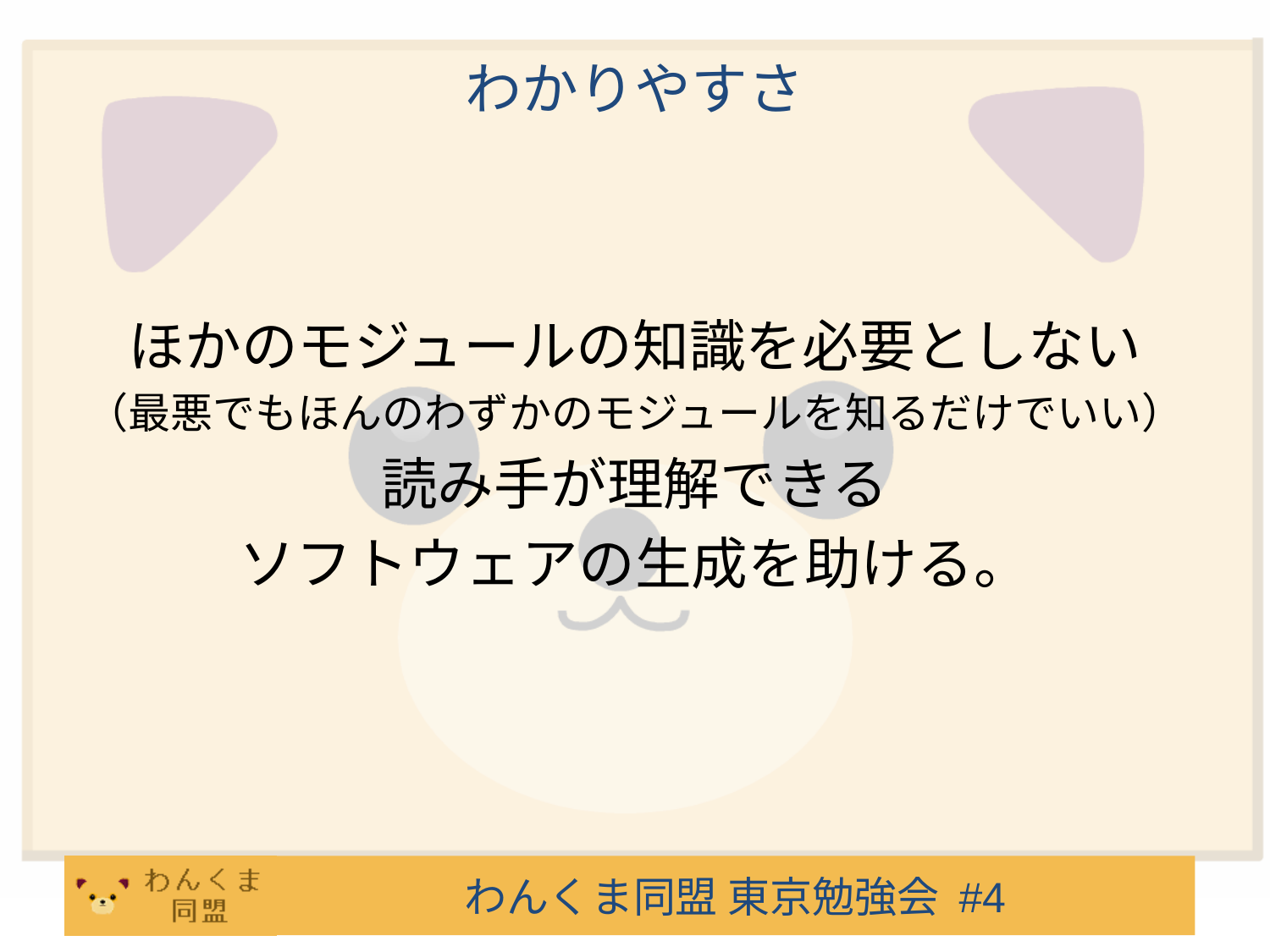

# わかりやすさ

ほかのモジュールの知識を必要としない
（最悪でもほんのわずかのモジュールを知るだけでいい）
読み手が理解できる
ソフトウェアの生成を助ける。